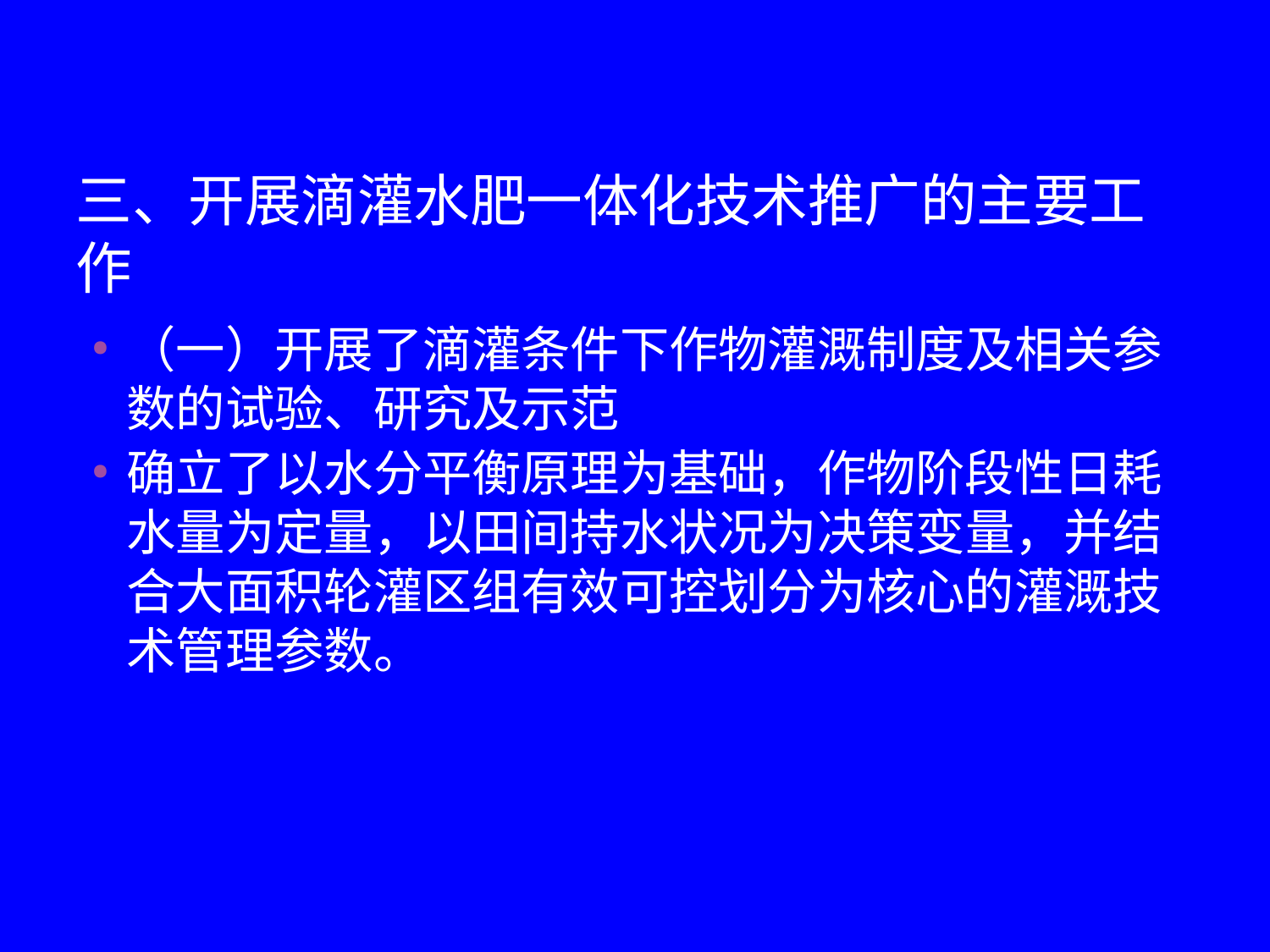

# 三、开展滴灌水肥一体化技术推广的主要工作
（一）开展了滴灌条件下作物灌溉制度及相关参数的试验、研究及示范
确立了以水分平衡原理为基础，作物阶段性日耗水量为定量，以田间持水状况为决策变量，并结合大面积轮灌区组有效可控划分为核心的灌溉技术管理参数。